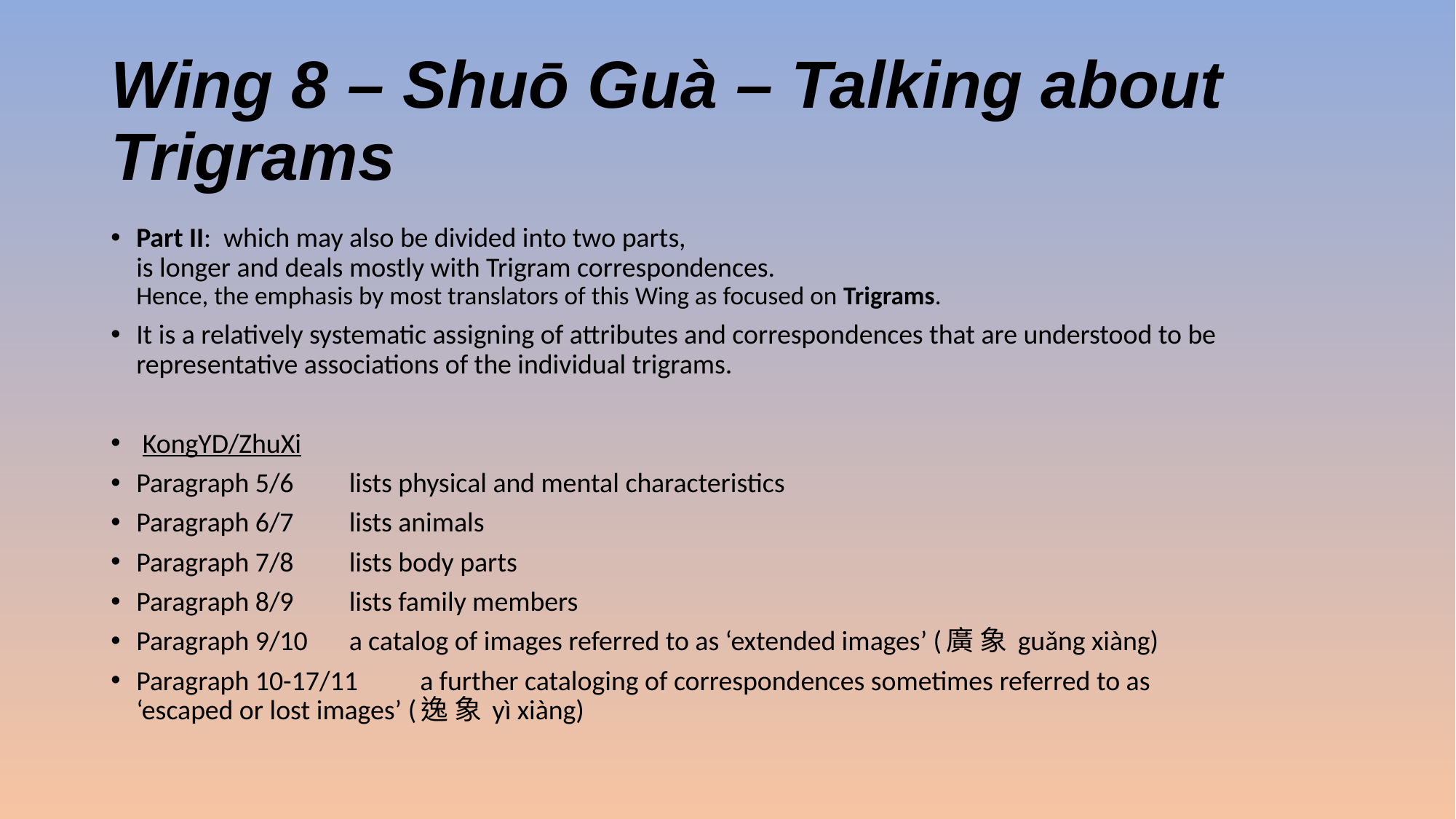

# Wing 8 – Shuō Guà – Talking about Trigrams
Part II:  which may also be divided into two parts,
is longer and deals mostly with Trigram correspondences.
Hence, the emphasis by most translators of this Wing as focused on Trigrams.
It is a relatively systematic assigning of attributes and correspondences that are understood to be representative associations of the individual trigrams.

 KongYD/ZhuXi
Paragraph 5/6		lists physical and mental characteristics
Paragraph 6/7		lists animals
Paragraph 7/8		lists body parts
Paragraph 8/9		lists family members
Paragraph 9/10		a catalog of images referred to as ‘extended images’ (廣 象 guǎng xiàng)
Paragraph 10-17/11	a further cataloging of correspondences sometimes referred to as
			‘escaped or lost images’ (逸 象 yì xiàng)